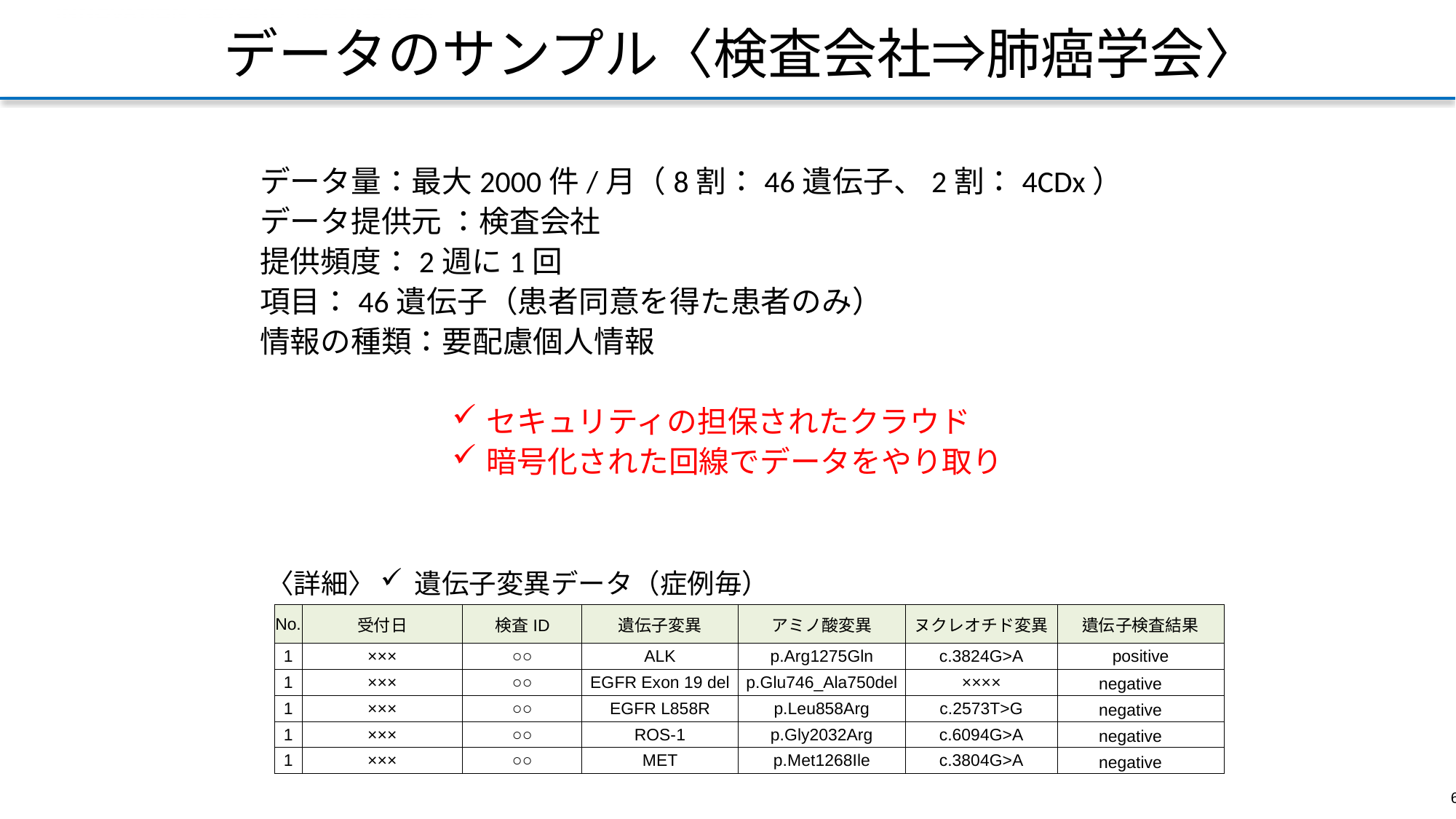

データのサンプル〈検査会社⇒肺癌学会〉
データ量：最大2000件/月（8割：46遺伝子、2割：4CDx）
データ提供元 ：検査会社
提供頻度：2週に1回
項目：46遺伝子（患者同意を得た患者のみ）
情報の種類：要配慮個人情報
セキュリティの担保されたクラウド
暗号化された回線でデータをやり取り
〈詳細〉
遺伝子変異データ（症例毎）
| No. | 受付日 | 検査ID | 遺伝子変異 | アミノ酸変異 | ヌクレオチド変異 | 遺伝子検査結果 |
| --- | --- | --- | --- | --- | --- | --- |
| 1 | ××× | ○○ | ALK | p.Arg1275Gln | c.3824G>A | positive |
| 1 | ××× | ○○ | EGFR Exon 19 del | p.Glu746\_Ala750del | ×××× | negative |
| 1 | ××× | ○○ | EGFR L858R | p.Leu858Arg | c.2573T>G | negative |
| 1 | ××× | ○○ | ROS-1 | p.Gly2032Arg | c.6094G>A | negative |
| 1 | ××× | ○○ | MET | p.Met1268Ile | c.3804G>A | negative |